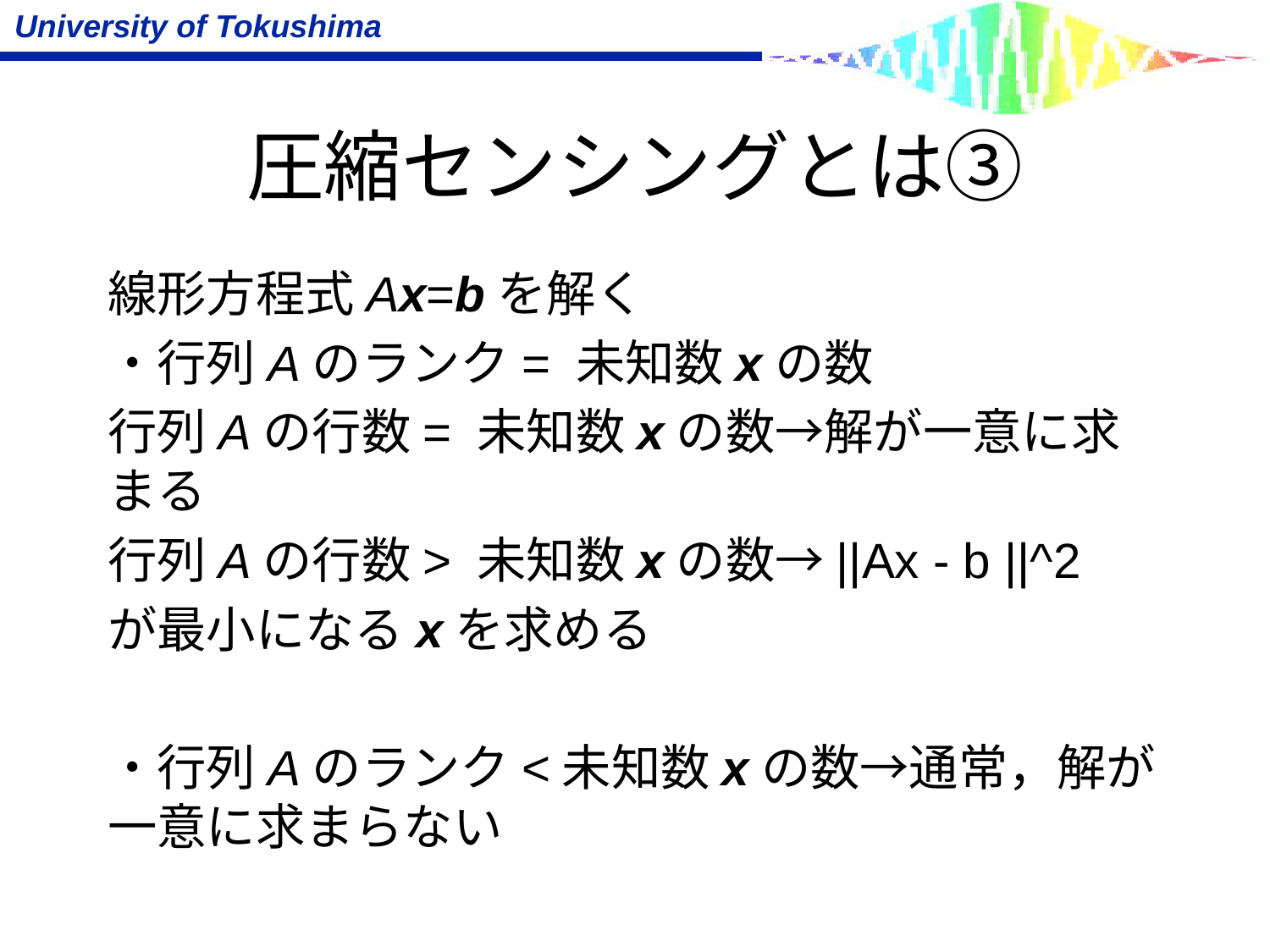

# 圧縮センシングとは③
線形方程式Ax=bを解く
・行列Aのランク= 未知数xの数
行列Aの行数= 未知数xの数→解が一意に求まる
行列Aの行数> 未知数xの数→||Ax - b ||^2
が最小になるxを求める

・行列Aのランク<未知数xの数→通常，解が一意に求まらない